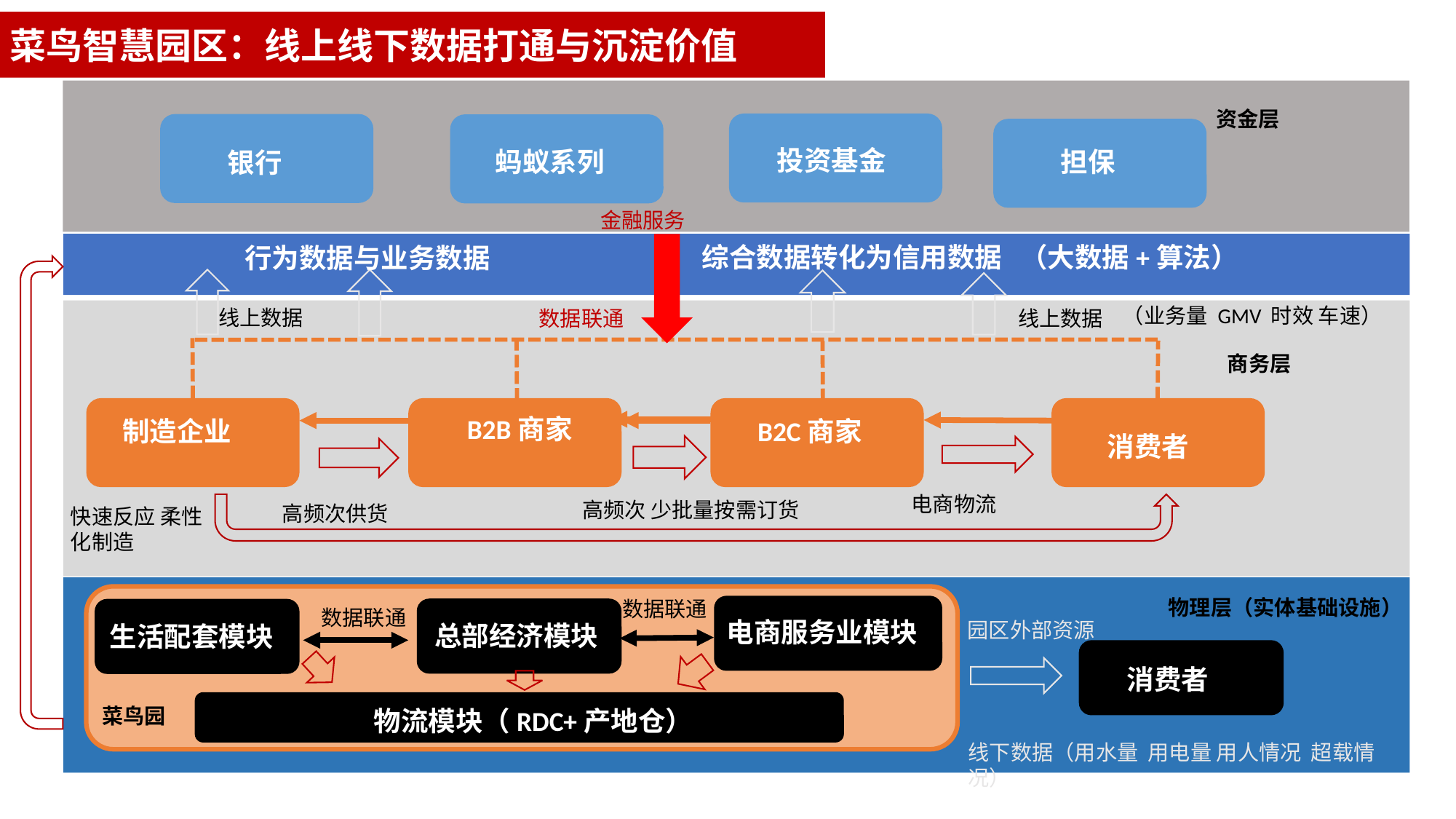

菜鸟智慧园区：线上线下数据打通与沉淀价值

资金层

投资基金
蚂蚁系列
担保
银行
金融服务

综合数据转化为信用数据   （大数据+算法）
行为数据与业务数据

（业务量 GMV 时效 车速）
线上数据
线上数据
数据联通

商务层

         B2B商家

     B2C商家

制造企业
消费者

线
下
数
据

电商物流
高频次 少批量按需订货

高频次供货
快速反应 柔性化制造

物理层（实体基础设施）
数据联通

数据联通
电商服务业模块
园区外部资源
总部经济模块
生活配套模块

消费者

菜鸟园
物流模块（RDC+产地仓）
线下数据（用水量  用电量 用人情况  超载情况）